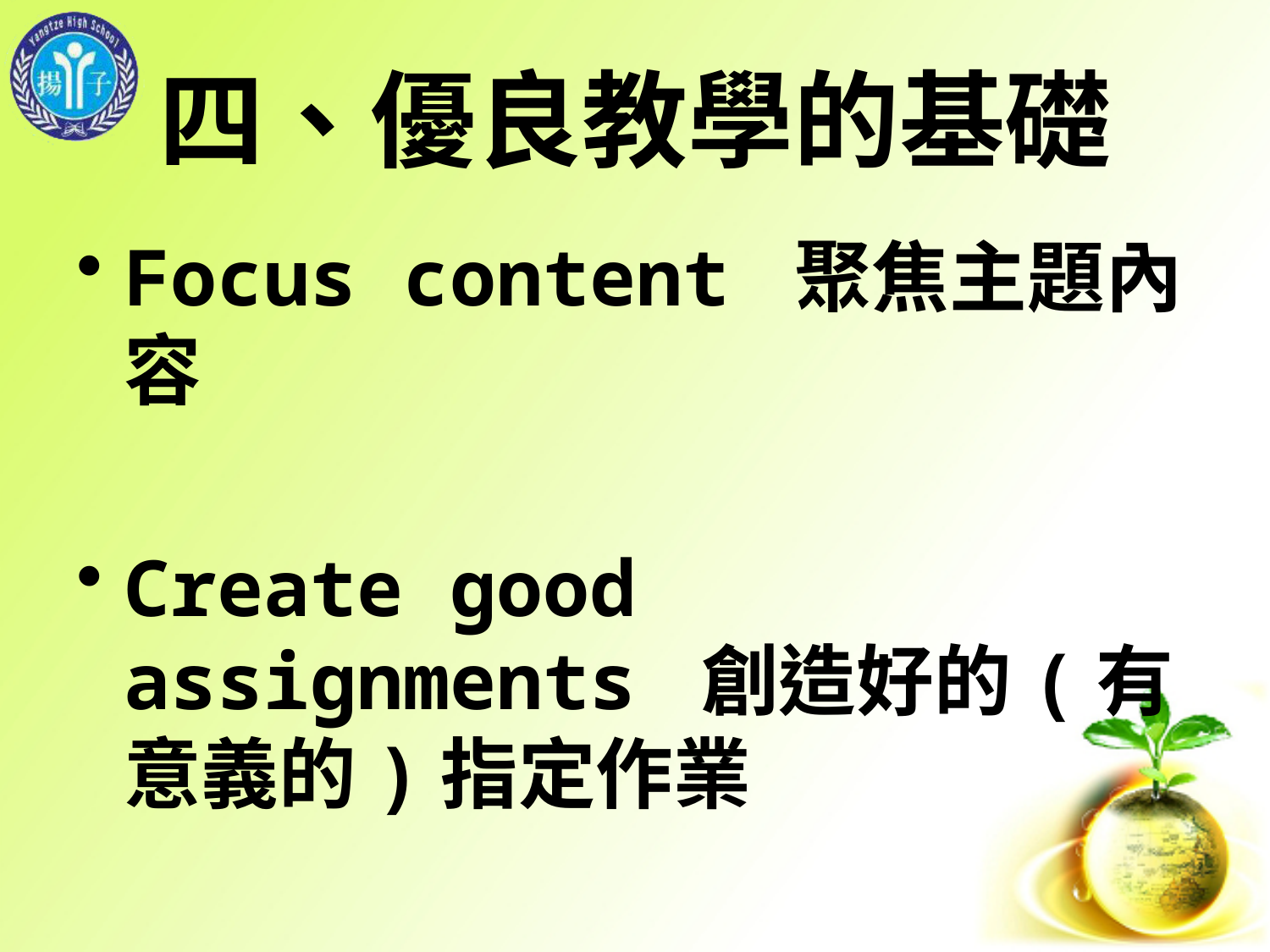

# 四、優良教學的基礎
Focus content 聚焦主題內容

Create good assignments 創造好的(有意義的)指定作業